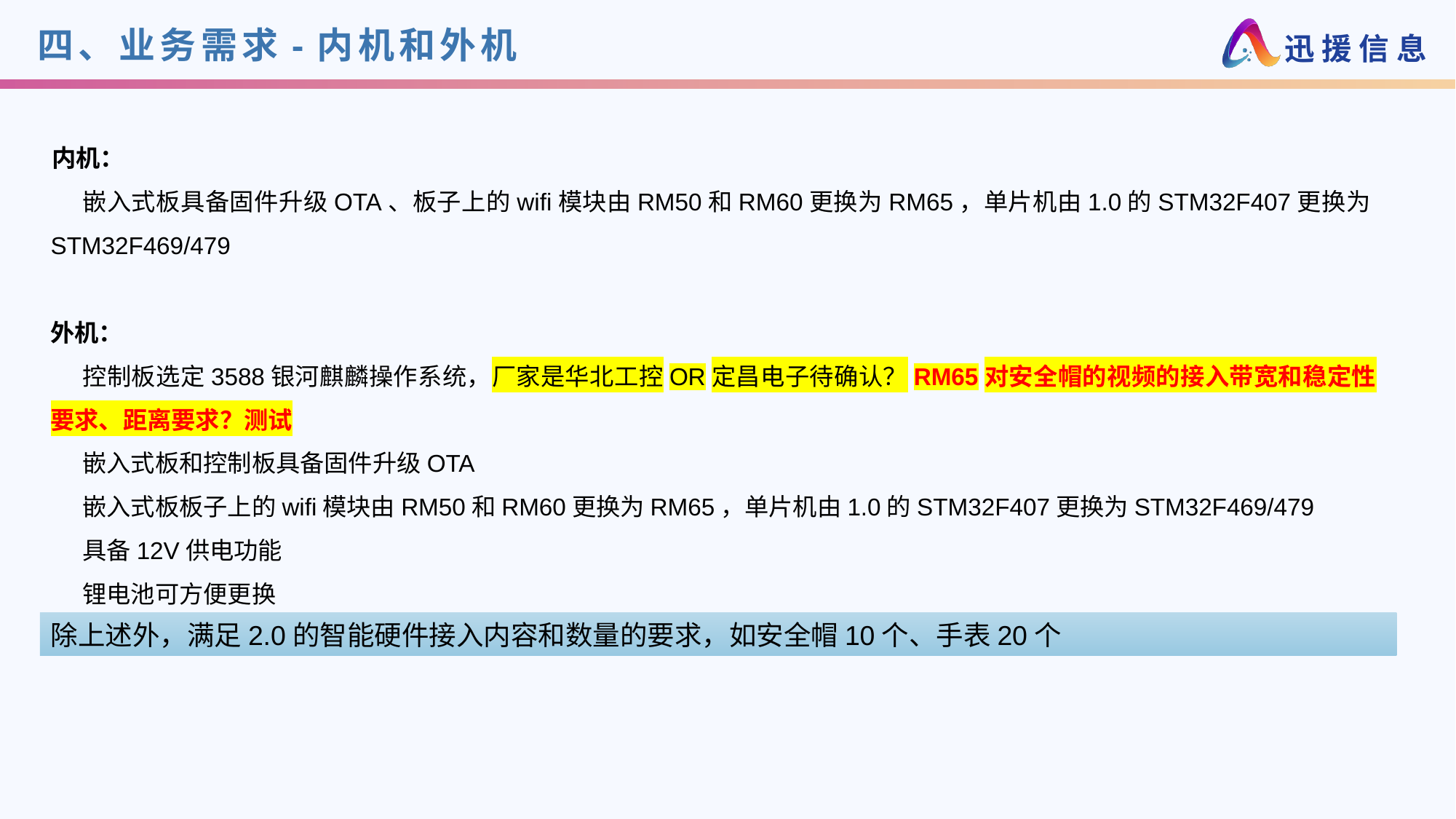

# 四、业务需求-内机和外机
内机：
嵌入式板具备固件升级OTA、板子上的wifi模块由RM50和RM60更换为RM65，单片机由1.0的STM32F407更换为STM32F469/479

外机：
控制板选定3588银河麒麟操作系统，厂家是华北工控OR定昌电子待确认？RM65对安全帽的视频的接入带宽和稳定性要求、距离要求？测试
嵌入式板和控制板具备固件升级OTA
嵌入式板板子上的wifi模块由RM50和RM60更换为RM65，单片机由1.0的STM32F407更换为STM32F469/479
具备12V供电功能
锂电池可方便更换
除上述外，满足2.0的智能硬件接入内容和数量的要求，如安全帽10个、手表20个